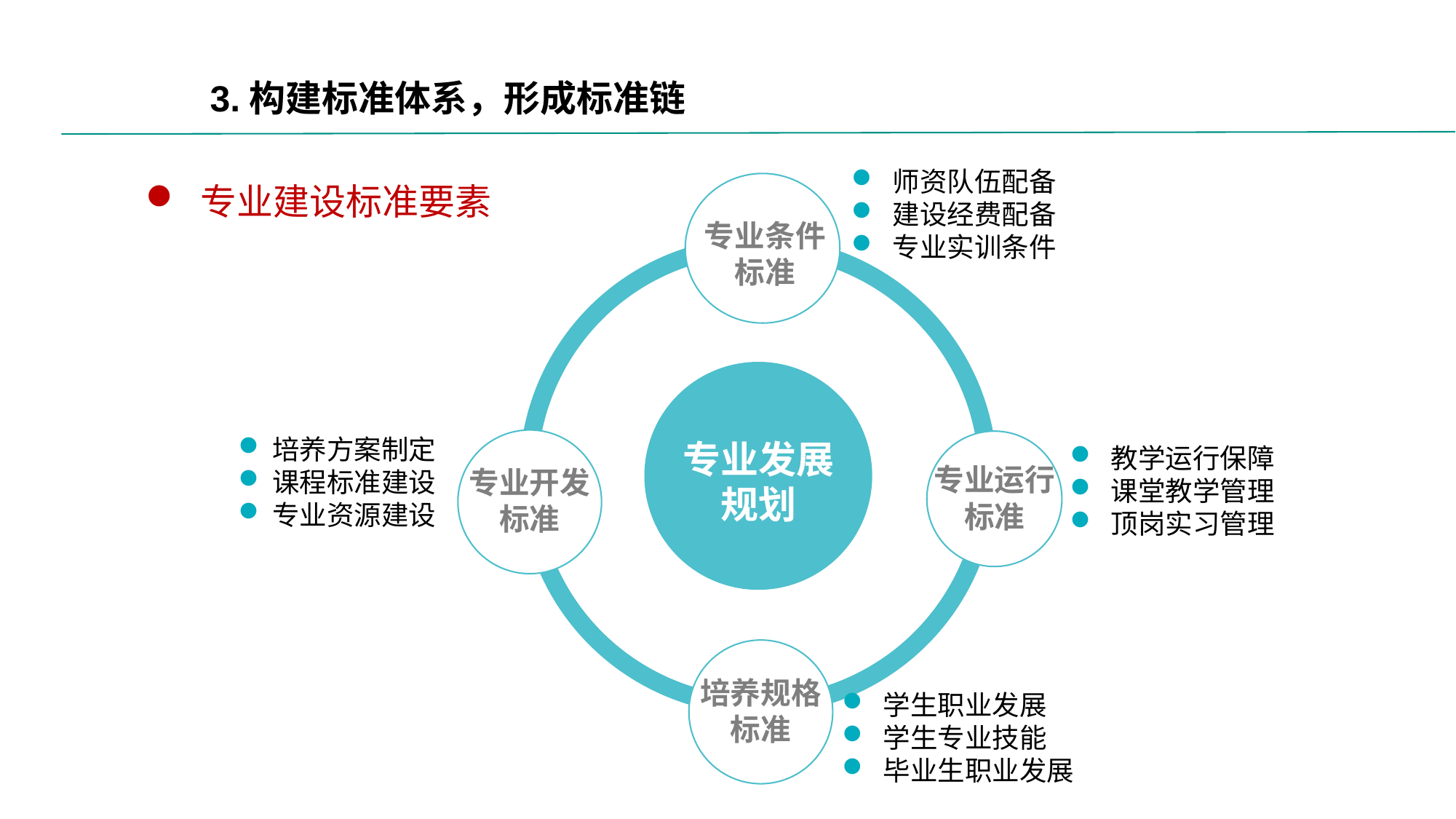

3.构建标准体系，形成标准链
# 专业建设标准要素
师资队伍配备
建设经费配备
专业实训条件

专业条件
标准

培养方案制定
课程标准建设
专业资源建设

专业开发
标准
专业发展
规划

专业运行
标准
教学运行保障
课堂教学管理
顶岗实习管理

培养规格
标准
学生职业发展
学生专业技能
毕业生职业发展